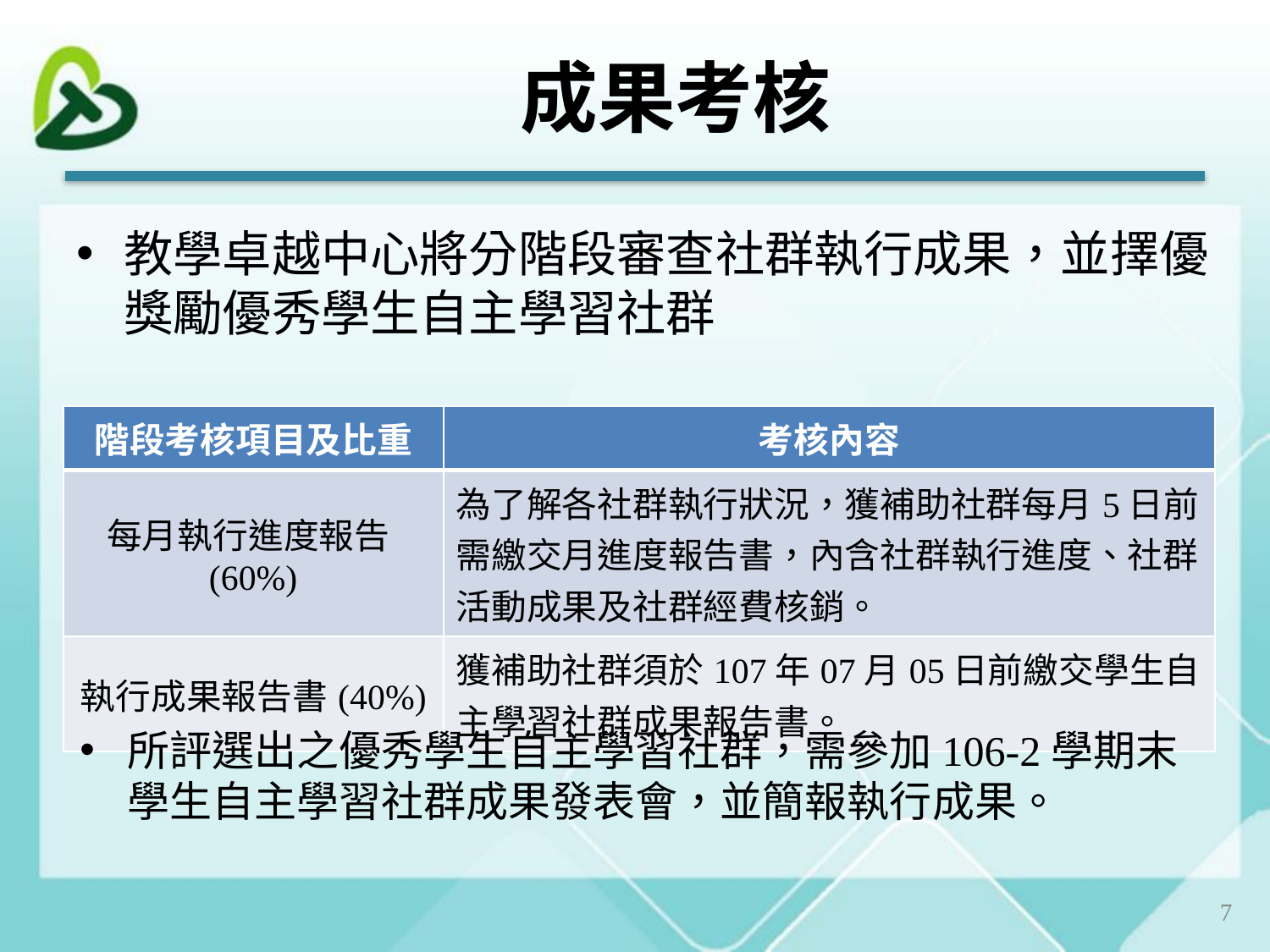

# 成果考核
教學卓越中心將分階段審查社群執行成果，並擇優獎勵優秀學生自主學習社群

| 階段考核項目及比重 | 考核內容 |
| --- | --- |
| 每月執行進度報告(60%) | 為了解各社群執行狀況，獲補助社群每月5日前需繳交月進度報告書，內含社群執行進度、社群活動成果及社群經費核銷。 |
| 執行成果報告書(40%) | 獲補助社群須於107年07月05日前繳交學生自主學習社群成果報告書。 |
所評選出之優秀學生自主學習社群，需參加106-2學期末學生自主學習社群成果發表會，並簡報執行成果。
7